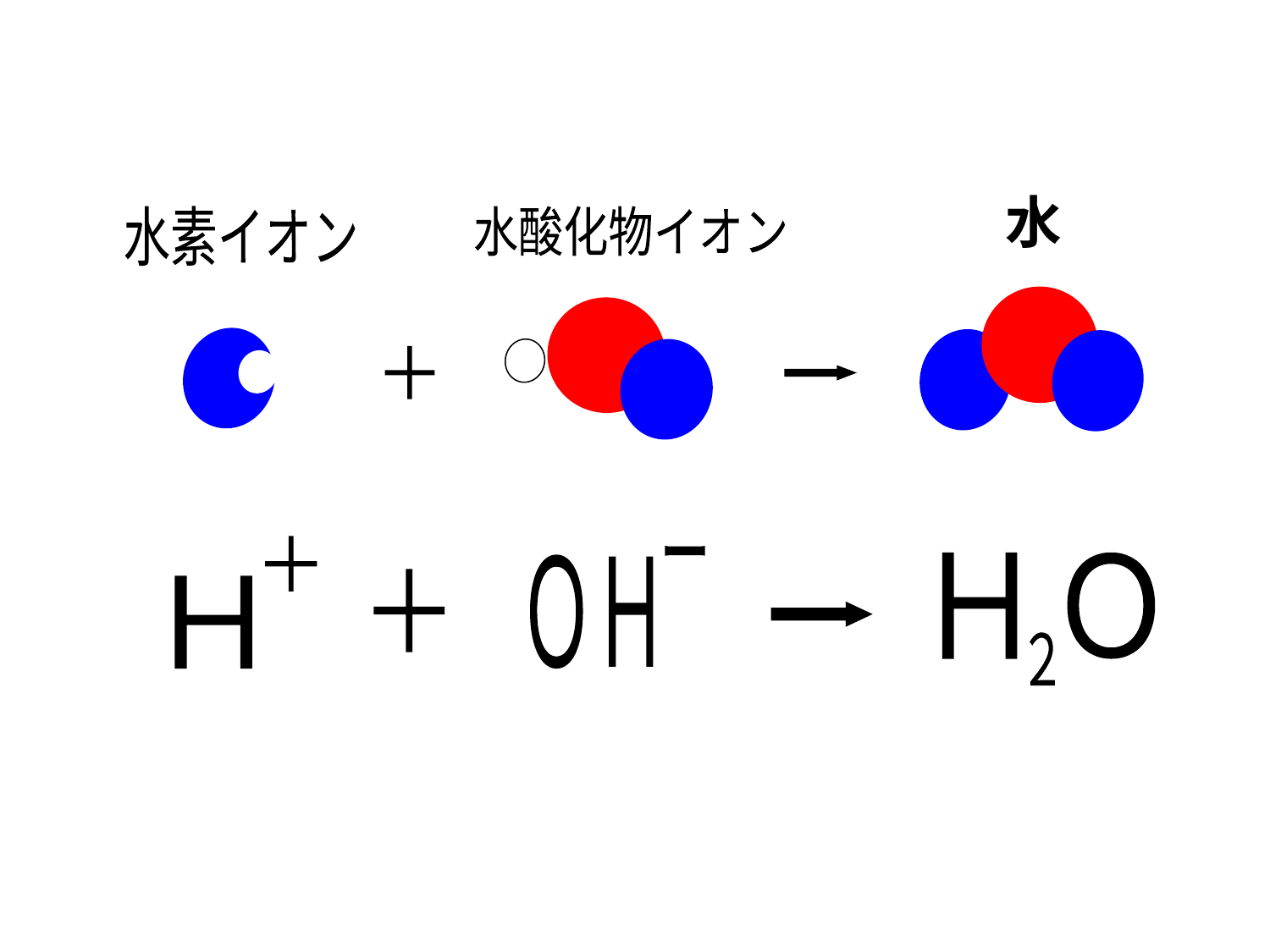

水
水素イオン
水酸化物イオン

＋

＋
Ｈ
ー
ＯＨ
Ｈ
Ｏ
２
＋

中和反応